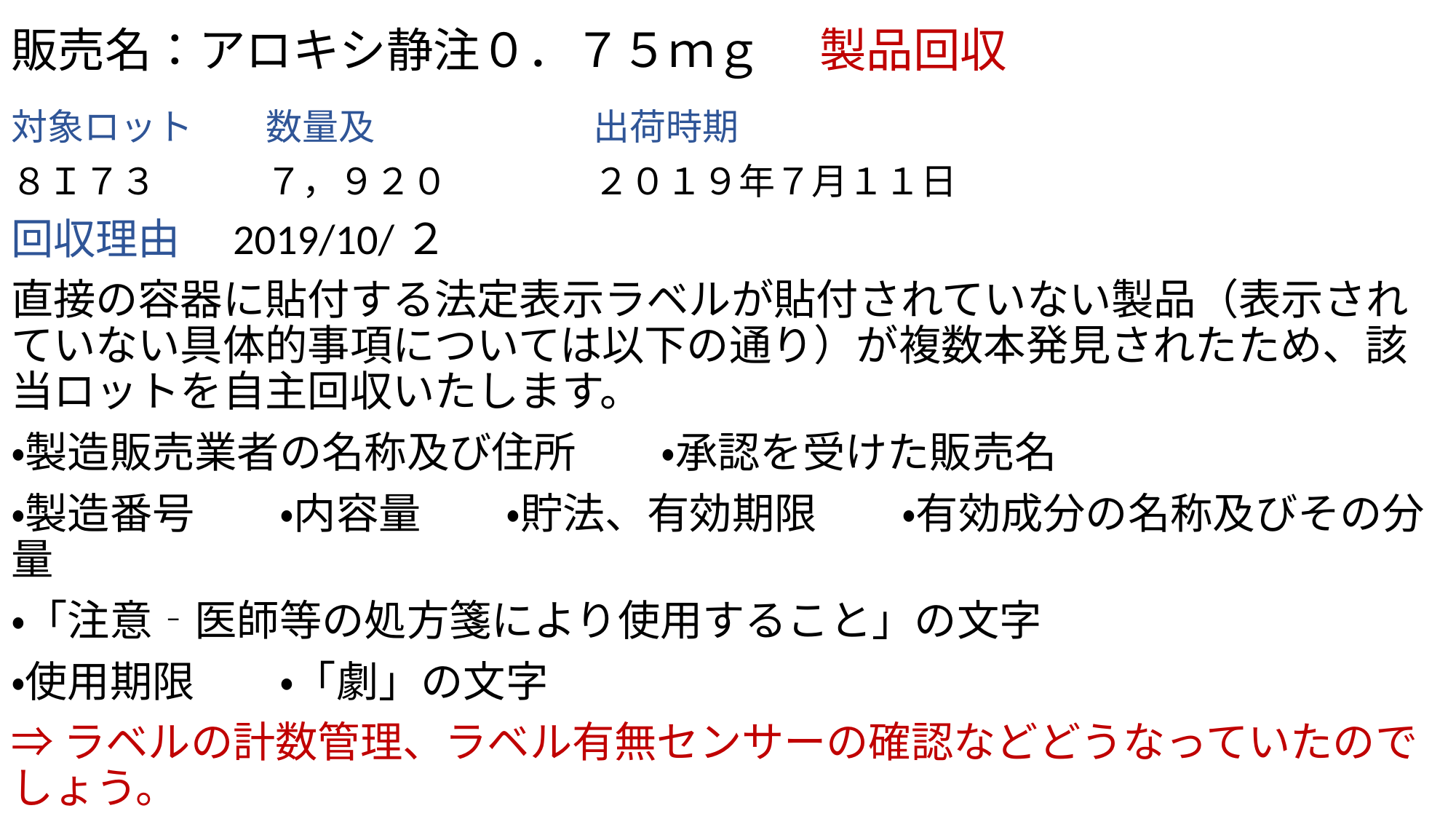

# 販売名：アロキシ静注０．７５ｍｇ 　製品回収
対象ロット　　数量及　　　　　　出荷時期
８Ｉ７３　　　７，９２０　　　　２０１９年７月１１日
回収理由　2019/10/２
直接の容器に貼付する法定表示ラベルが貼付されていない製品（表示されていない具体的事項については以下の通り）が複数本発見されたため、該当ロットを自主回収いたします。
・製造販売業者の名称及び住所　　・承認を受けた販売名
・製造番号　　・内容量　　・貯法、有効期限　　・有効成分の名称及びその分量
・「注意‐医師等の処方箋により使用すること」の文字
・使用期限　　・「劇」の文字
⇒ラベルの計数管理、ラベル有無センサーの確認などどうなっていたのでしょう。